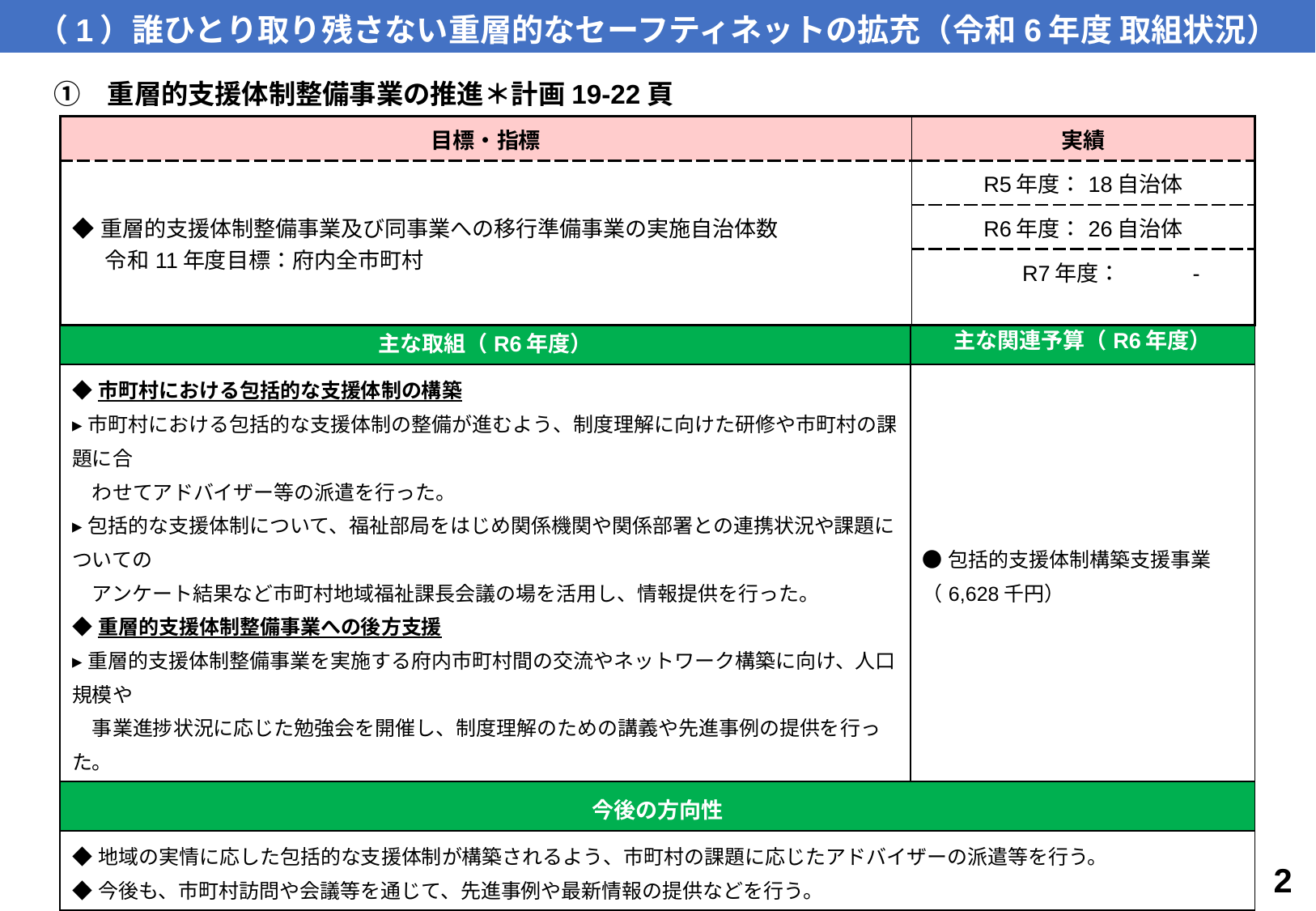

（1）誰ひとり取り残さない重層的なセーフティネットの拡充（令和6年度 取組状況）
　①　重層的支援体制整備事業の推進＊計画19-22頁
| 目標・指標 | 実績 |
| --- | --- |
| ◆重層的支援体制整備事業及び同事業への移行準備事業の実施自治体数 　令和11年度目標：府内全市町村 | R5年度：18自治体 |
|  | R6年度：26自治体 |
|  | R7年度：　　　- |
| 主な取組（R6年度） | 主な関連予算（R6年度） |
| --- | --- |
| ◆市町村における包括的な支援体制の構築 ▸市町村における包括的な支援体制の整備が進むよう、制度理解に向けた研修や市町村の課題に合 　わせてアドバイザー等の派遣を行った。 ▸包括的な支援体制について、福祉部局をはじめ関係機関や関係部署との連携状況や課題についての 　アンケート結果など市町村地域福祉課長会議の場を活用し、情報提供を行った。 ◆重層的支援体制整備事業への後方支援 ▸重層的支援体制整備事業を実施する府内市町村間の交流やネットワーク構築に向け、人口規模や 　事業進捗状況に応じた勉強会を開催し、制度理解のための講義や先進事例の提供を行った。 | ●包括的支援体制構築支援事業 （6,628千円） |
| 今後の方向性 |  |
| ◆地域の実情に応した包括的な支援体制が構築されるよう、市町村の課題に応じたアドバイザーの派遣等を行う。 ◆今後も、市町村訪問や会議等を通じて、先進事例や最新情報の提供などを行う。 |  |
2